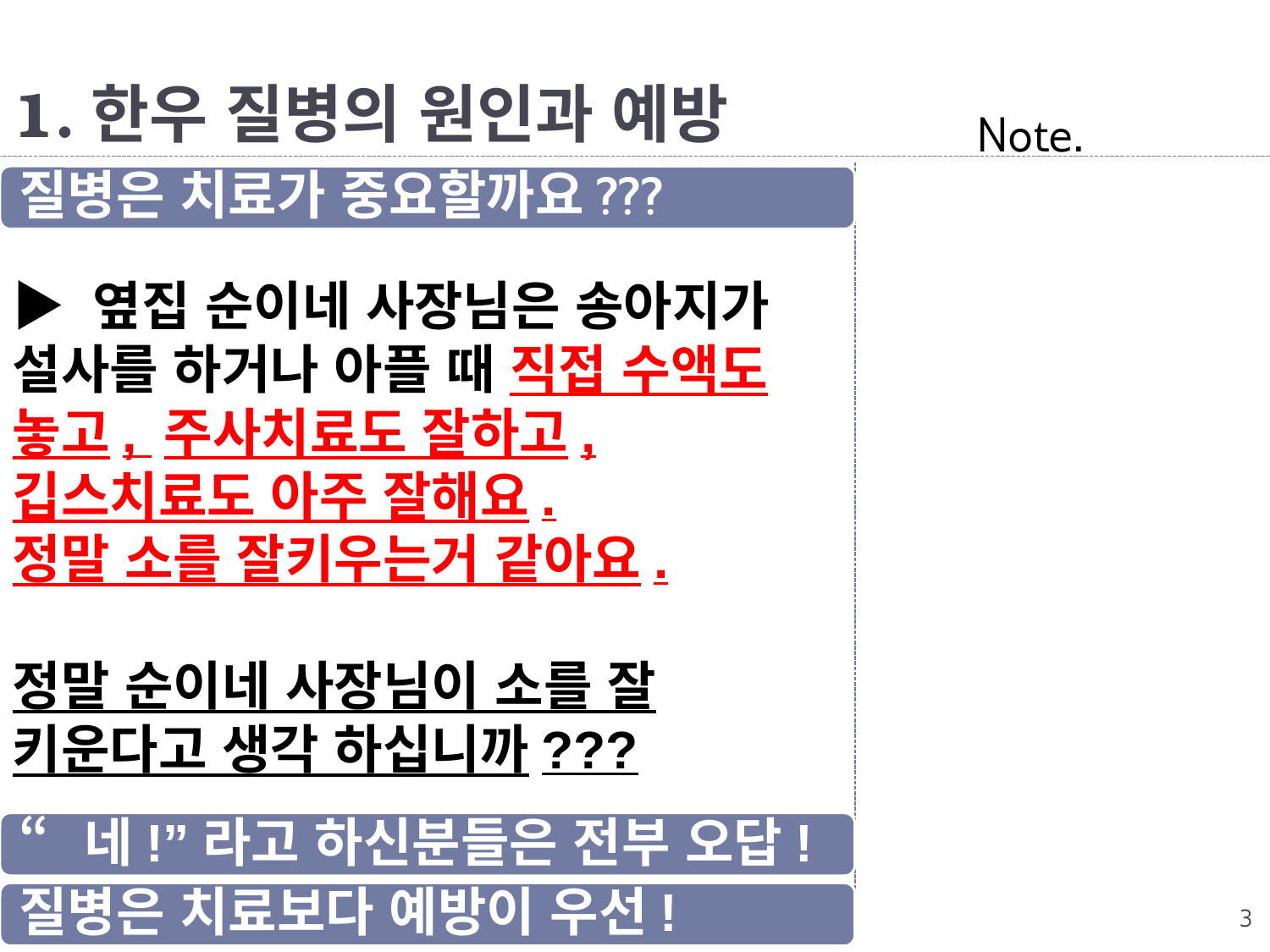

# 1.한우 질병의 원인과 예방
Note.

질병은 치료가 중요할까요???
▶ 옆집 순이네 사장님은 송아지가 설사를 하거나 아플 때 직접 수액도 놓고, 주사치료도 잘하고, 깁스치료도 아주 잘해요.
정말 소를 잘키우는거 같아요.

정말 순이네 사장님이 소를 잘 키운다고 생각 하십니까???

“네!”라고 하신분들은 전부 오답!

질병은 치료보다 예방이 우선!
3